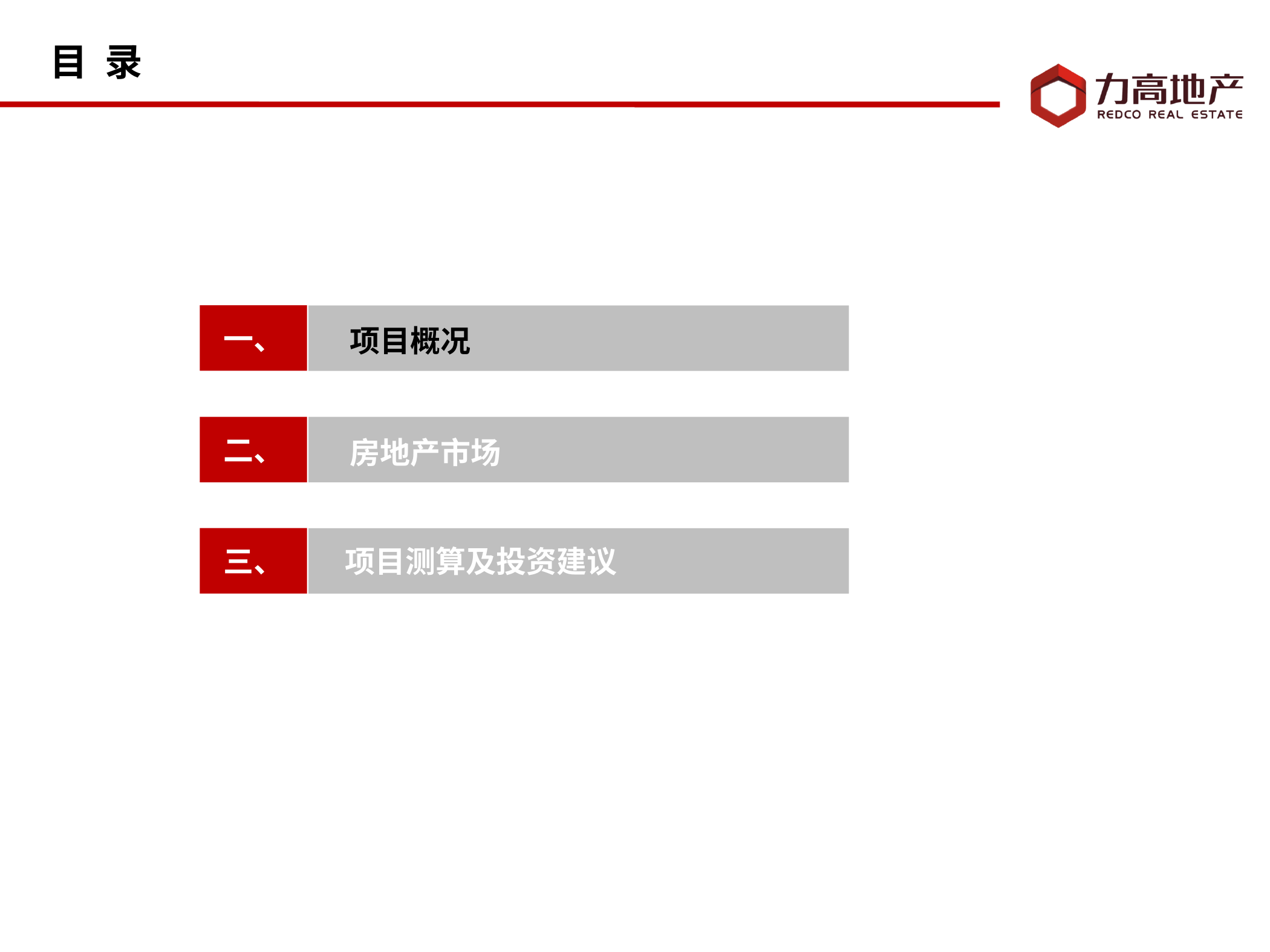

# 目  录
一、
   项目概况
二、
   房地产市场
三、
   项目测算及投资建议